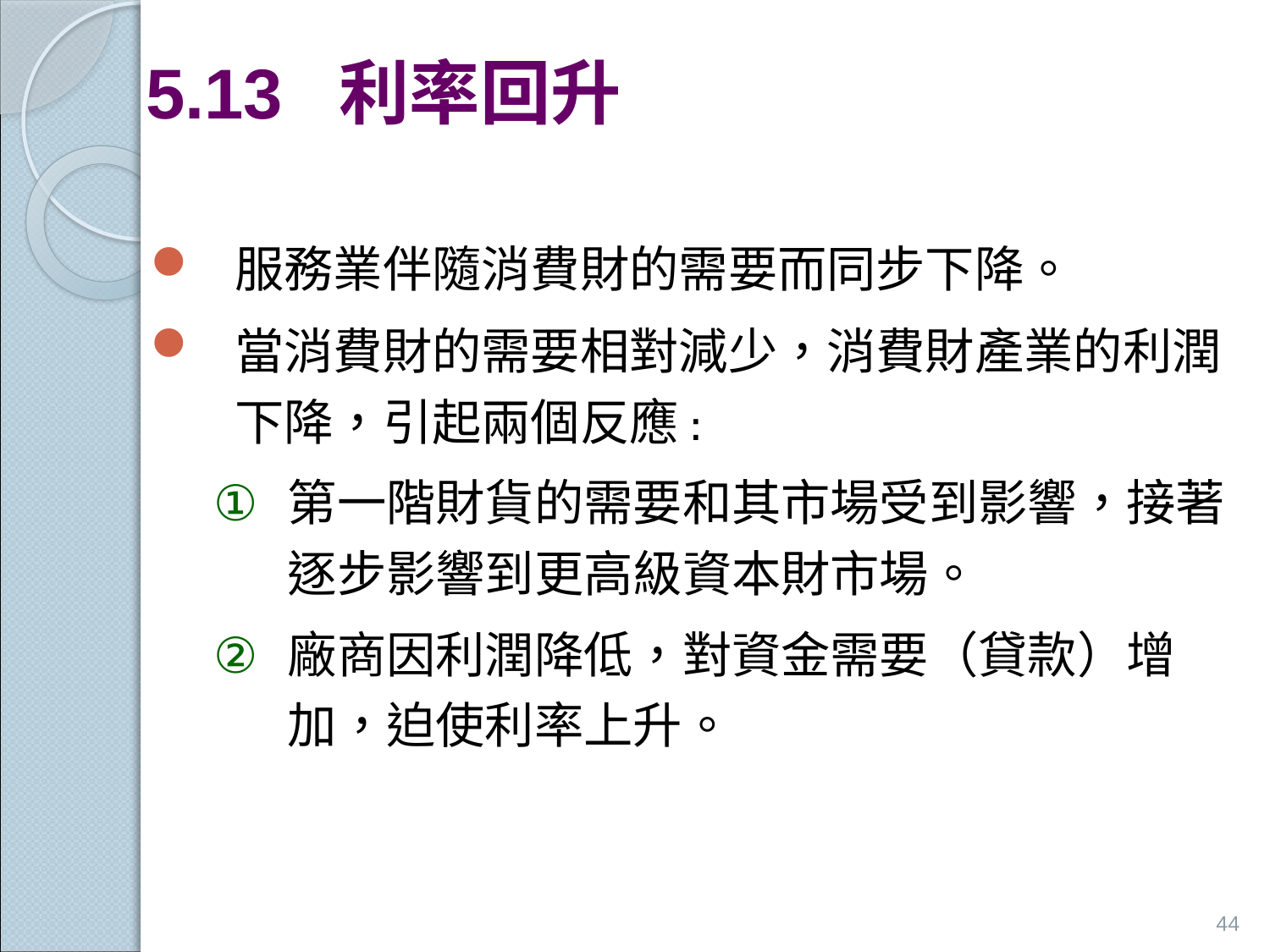

# 5.13  利率回升
服務業伴隨消費財的需要而同步下降。
當消費財的需要相對減少，消費財產業的利潤下降，引起兩個反應:
第一階財貨的需要和其市場受到影響，接著逐步影響到更高級資本財市場。
廠商因利潤降低，對資金需要（貸款）增加，迫使利率上升。
44